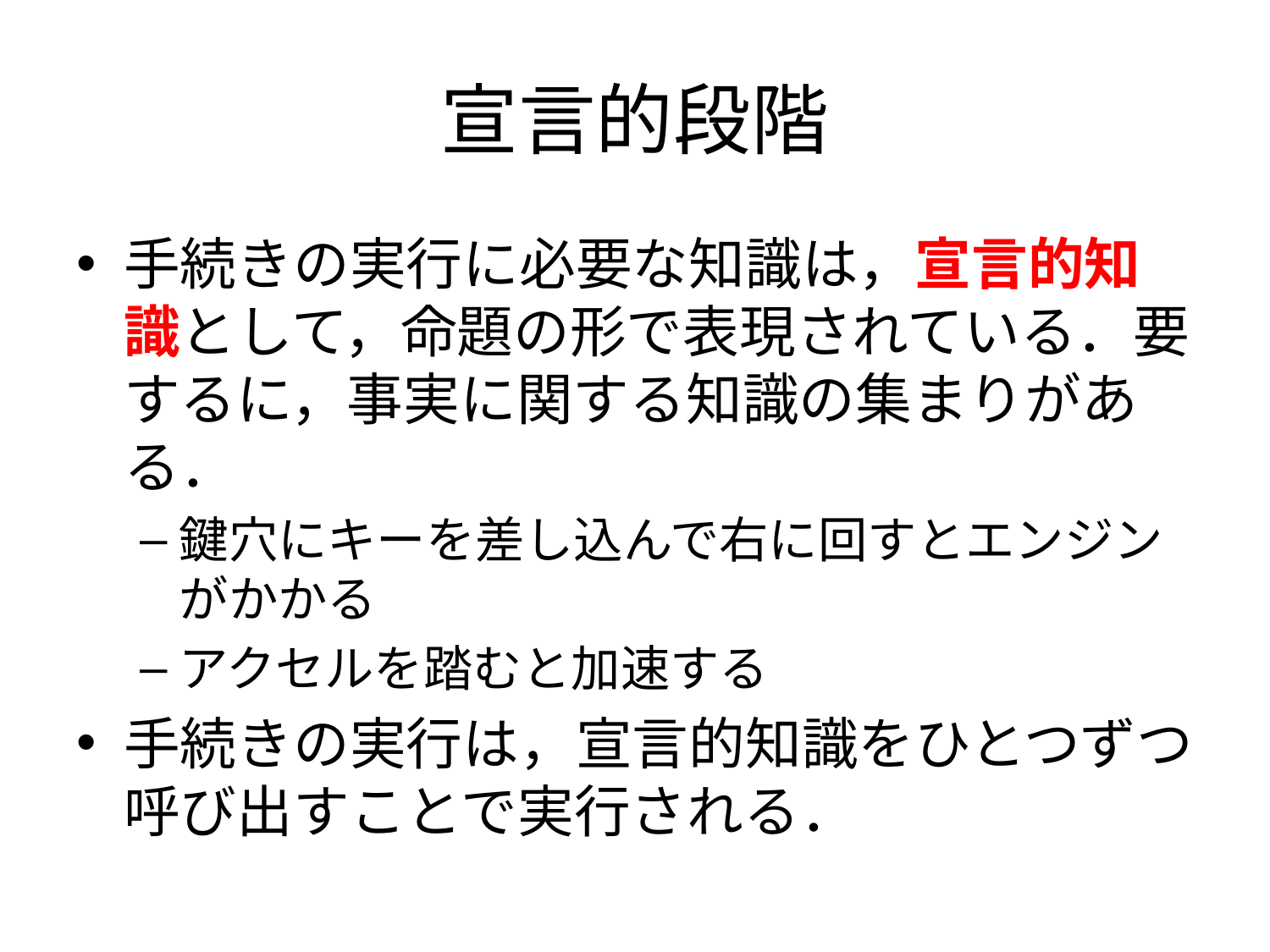

# 宣言的段階
手続きの実行に必要な知識は，宣言的知識として，命題の形で表現されている．要するに，事実に関する知識の集まりがある．
鍵穴にキーを差し込んで右に回すとエンジンがかかる
アクセルを踏むと加速する
手続きの実行は，宣言的知識をひとつずつ呼び出すことで実行される．